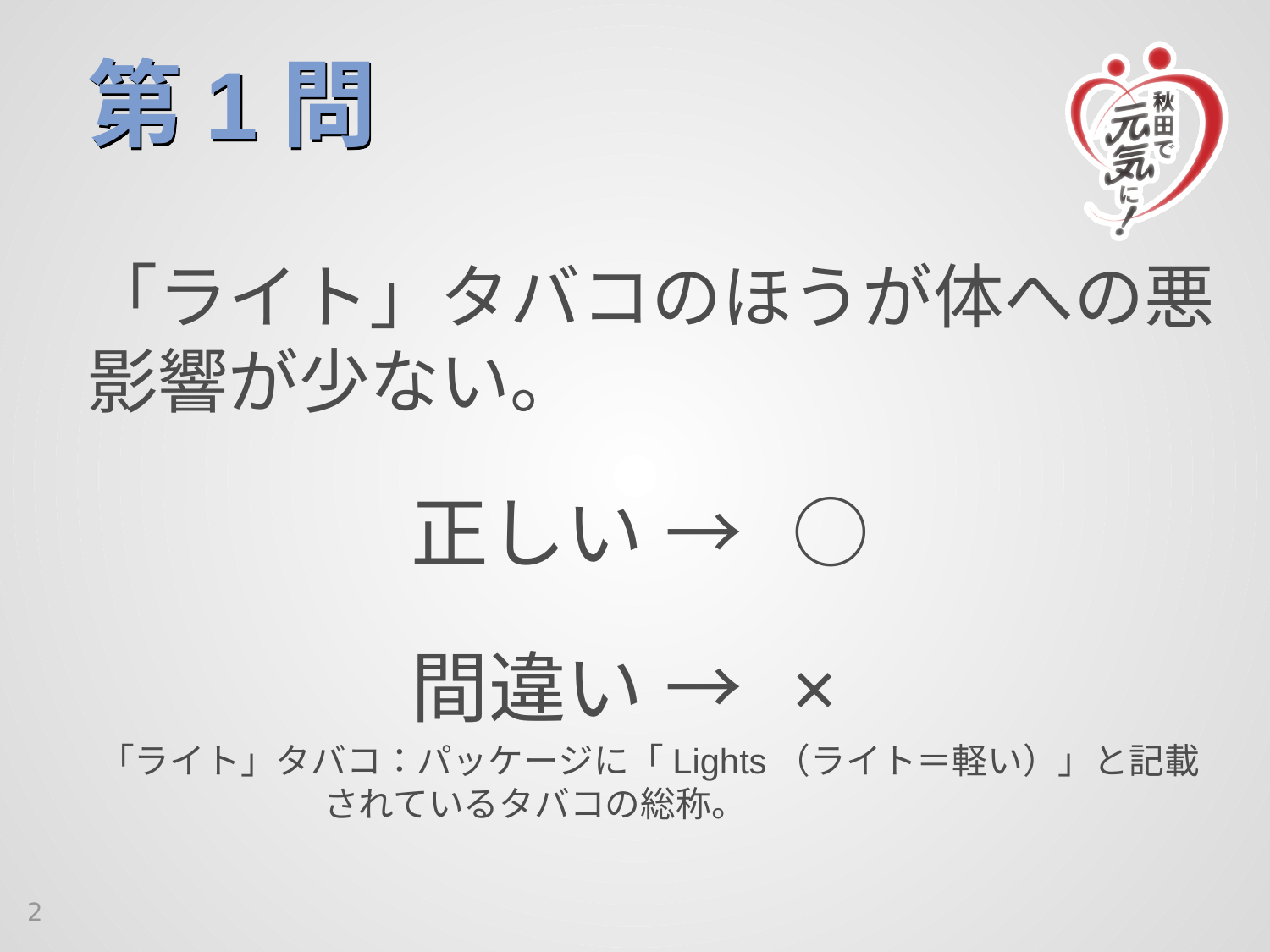

# 第1問
「ライト」タバコのほうが体への悪影響が少ない。
正しい	→	○
間違い	→	×
「ライト」タバコ：パッケージに「Lights（ライト＝軽い）」と記載されているタバコの総称。
2